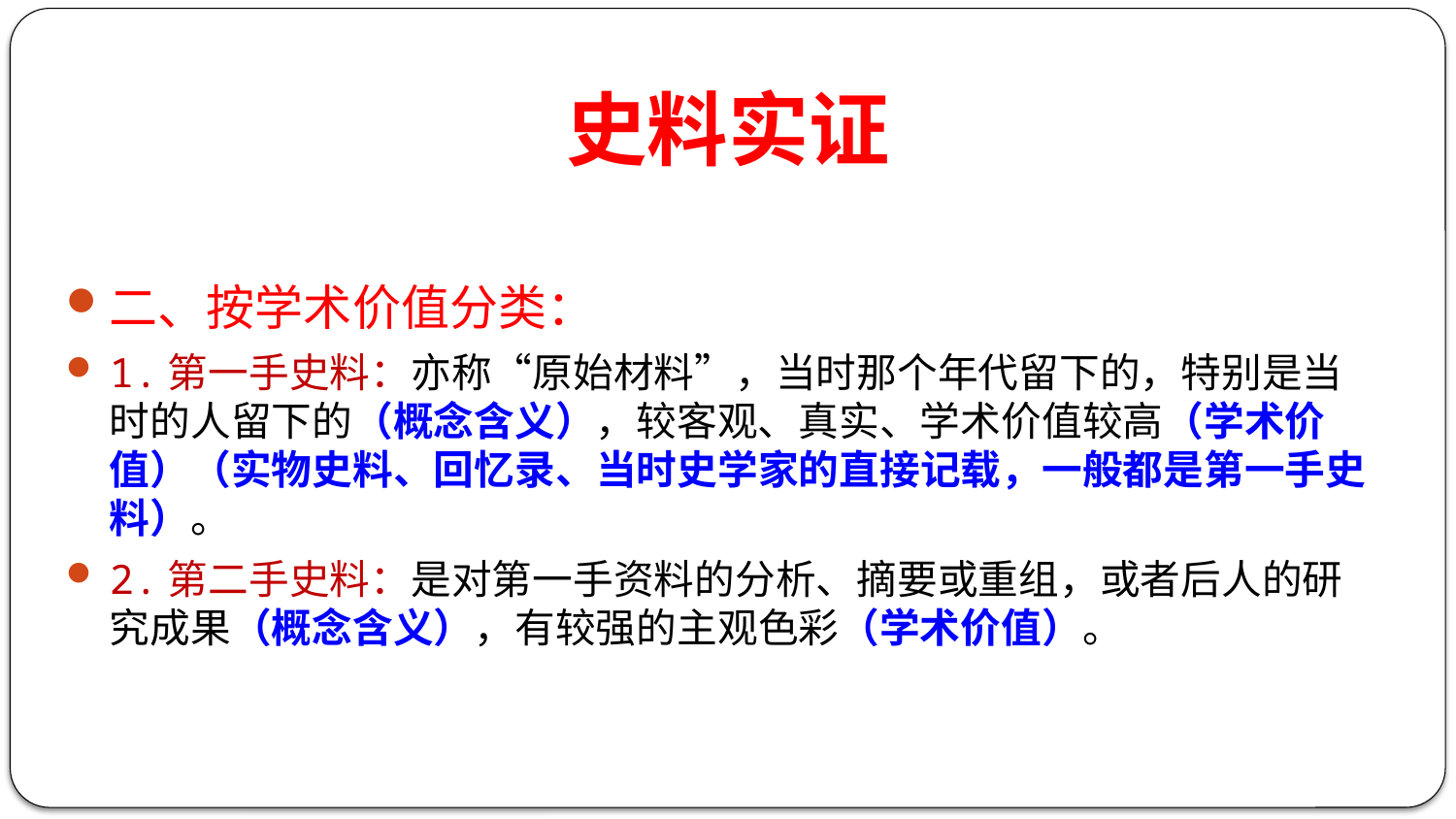

# 史料实证
二、按学术价值分类：
1.第一手史料：亦称“原始材料”，当时那个年代留下的，特别是当时的人留下的（概念含义），较客观、真实、学术价值较高（学术价值）（实物史料、回忆录、当时史学家的直接记载，一般都是第一手史料）。
2.第二手史料：是对第一手资料的分析、摘要或重组，或者后人的研究成果（概念含义），有较强的主观色彩（学术价值）。